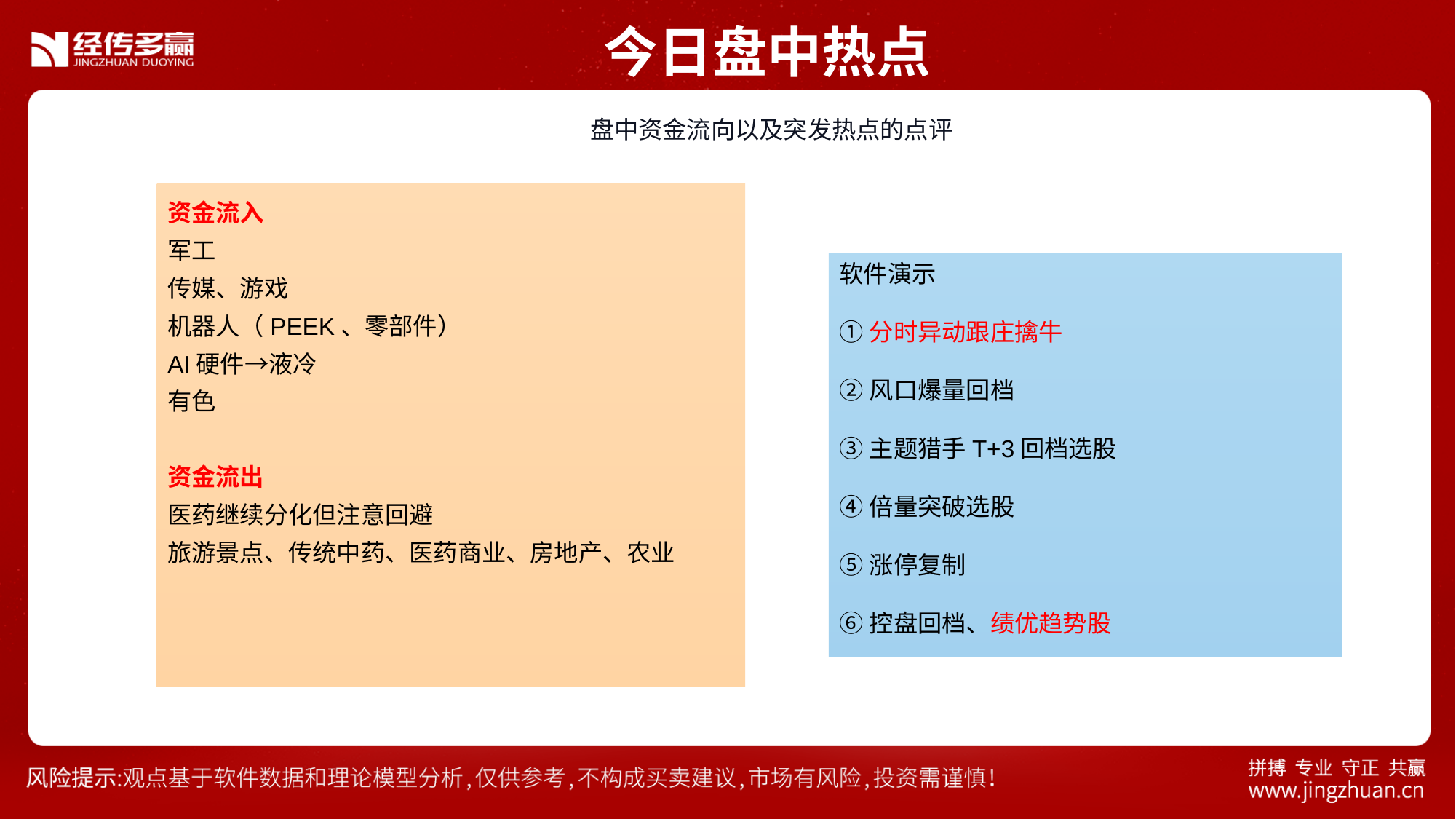

今日盘中热点
          盘中资金流向以及突发热点的点评

资金流入
军工
传媒、游戏
机器人（PEEK、零部件）
AI硬件→液冷
有色

资金流出
医药继续分化但注意回避
旅游景点、传统中药、医药商业、房地产、农业
软件演示

①分时异动跟庄擒牛

②风口爆量回档

③主题猎手T+3回档选股

④倍量突破选股

⑤涨停复制

⑥控盘回档、绩优趋势股